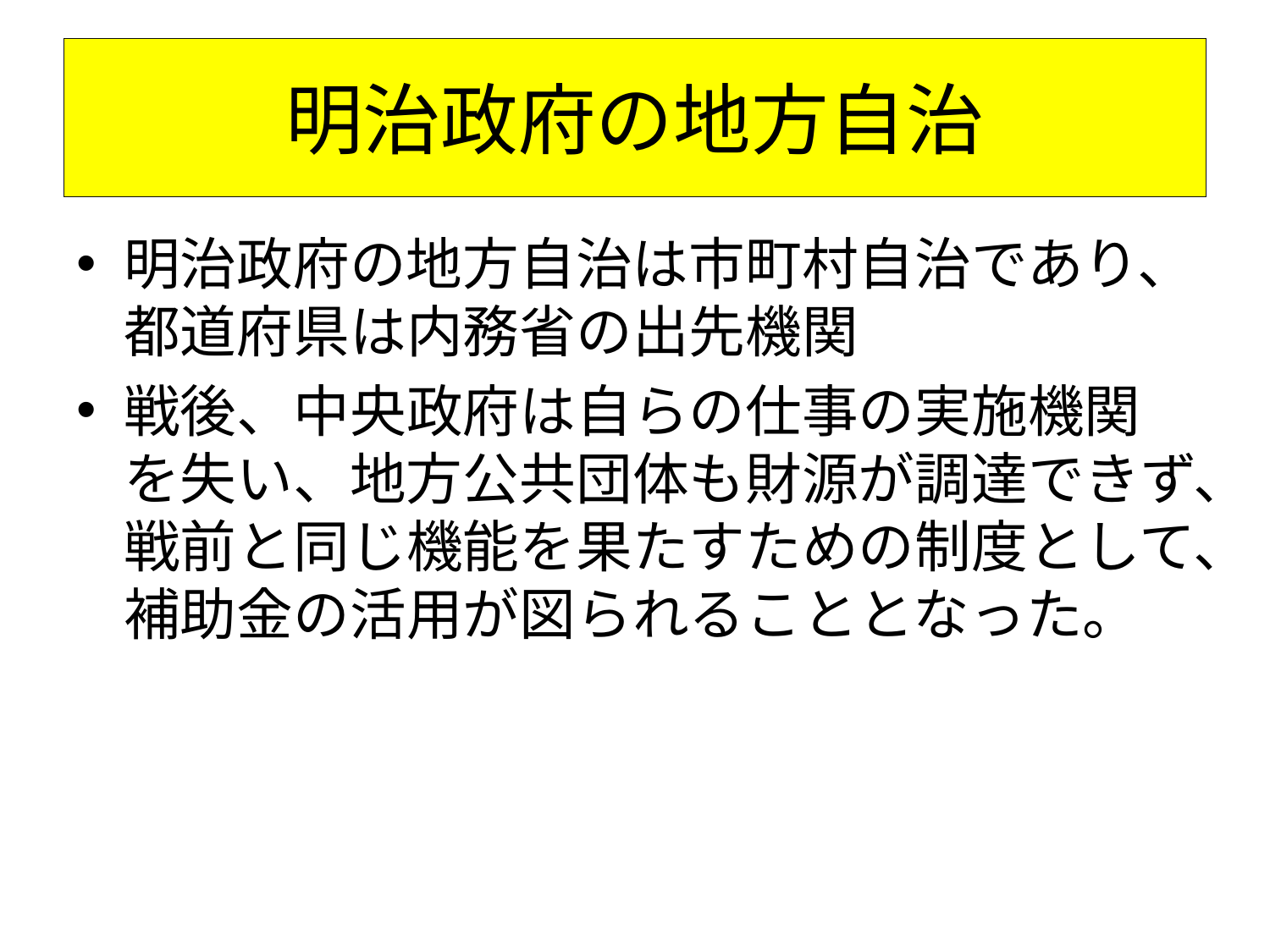

# 明治政府の地方自治
明治政府の地方自治は市町村自治であり、都道府県は内務省の出先機関
戦後、中央政府は自らの仕事の実施機関を失い、地方公共団体も財源が調達できず、戦前と同じ機能を果たすための制度として、補助金の活用が図られることとなった。